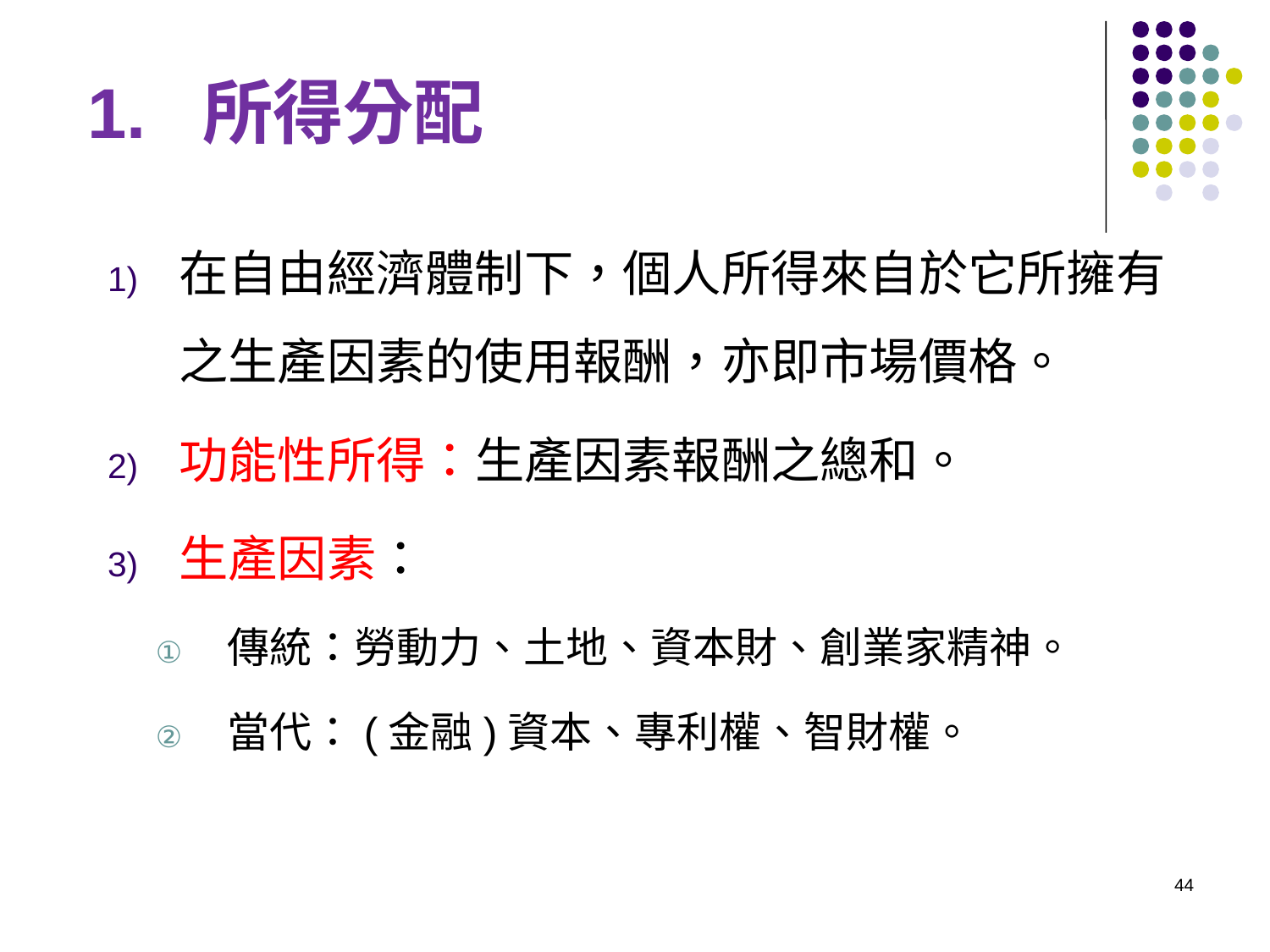

# 1.  所得分配
在自由經濟體制下，個人所得來自於它所擁有之生產因素的使用報酬，亦即市場價格。
功能性所得：生產因素報酬之總和。
生產因素：
傳統：勞動力、土地、資本財、創業家精神。
當代：(金融)資本、專利權、智財權。
44